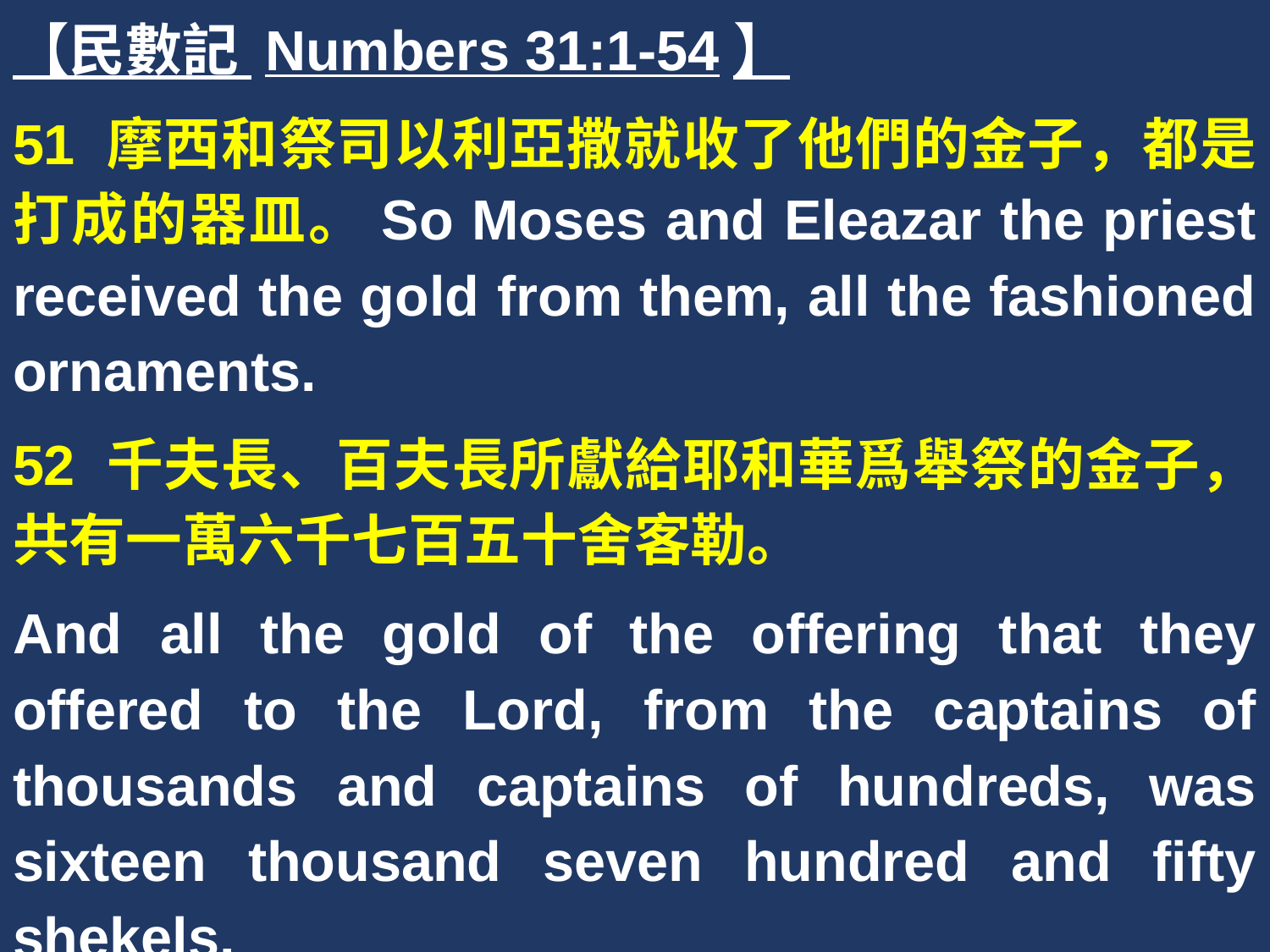

【民數記 Numbers 31:1-54】
51 摩西和祭司以利亞撒就收了他們的金子，都是打成的器皿。So Moses and Eleazar the priest received the gold from them, all the fashioned ornaments.
52 千夫長、百夫長所獻給耶和華爲舉祭的金子，共有一萬六千七百五十舍客勒。
And all the gold of the offering that they offered to the Lord, from the captains of thousands and captains of hundreds, was sixteen thousand seven hundred and fifty shekels.